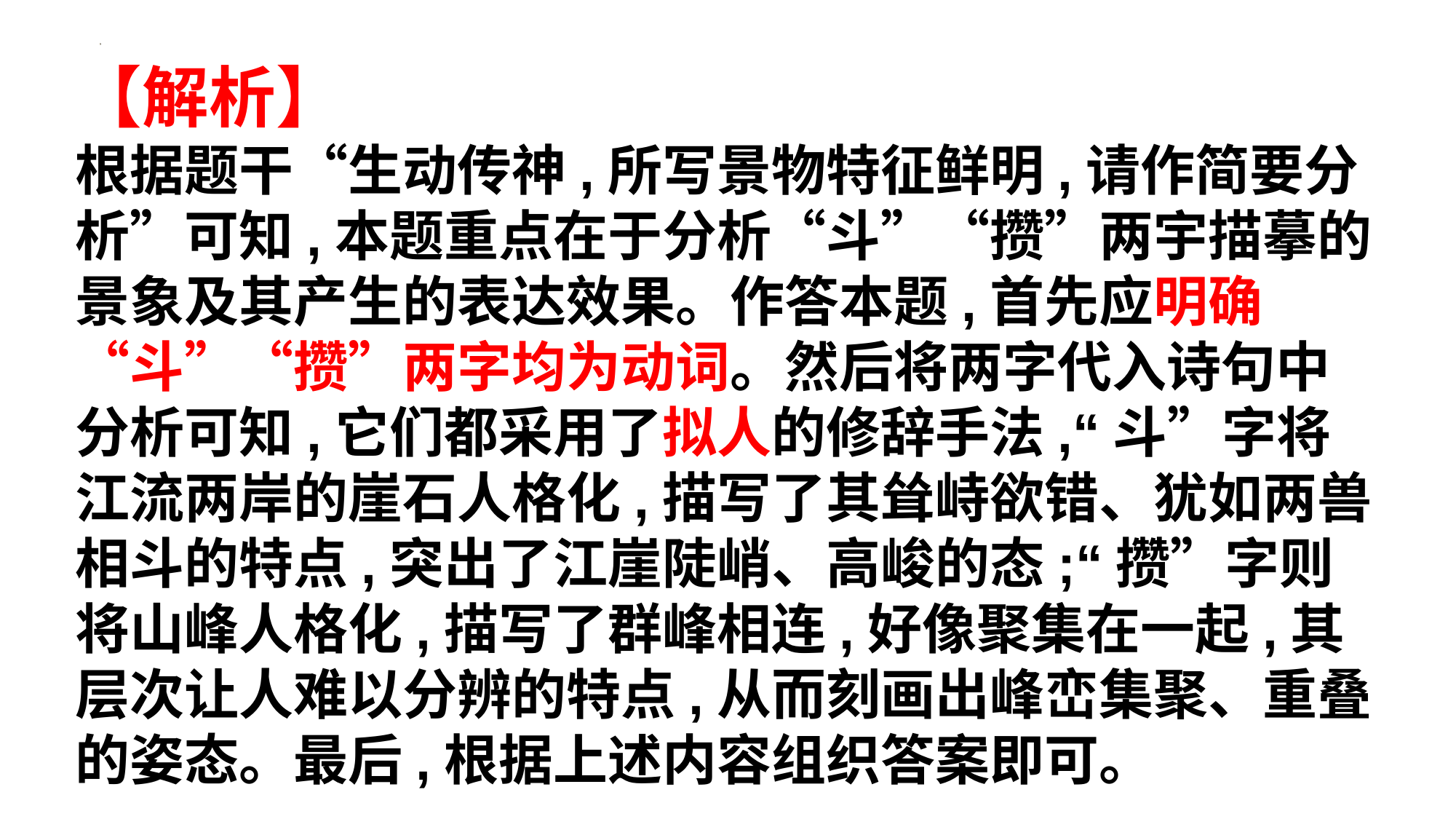

【解析】
根据题干“生动传神,所写景物特征鲜明,请作简要分析”可知,本题重点在于分析“斗”“攒”两宇描摹的景象及其产生的表达效果。作答本题,首先应明确“斗”“攒”两字均为动词。然后将两字代入诗句中分析可知,它们都采用了拟人的修辞手法,“斗”字将江流两岸的崖石人格化,描写了其耸峙欲错、犹如两兽相斗的特点,突出了江崖陡峭、高峻的态;“攒”字则将山峰人格化,描写了群峰相连,好像聚集在一起,其层次让人难以分辨的特点,从而刻画出峰峦集聚、重叠的姿态。最后,根据上述内容组织答案即可。